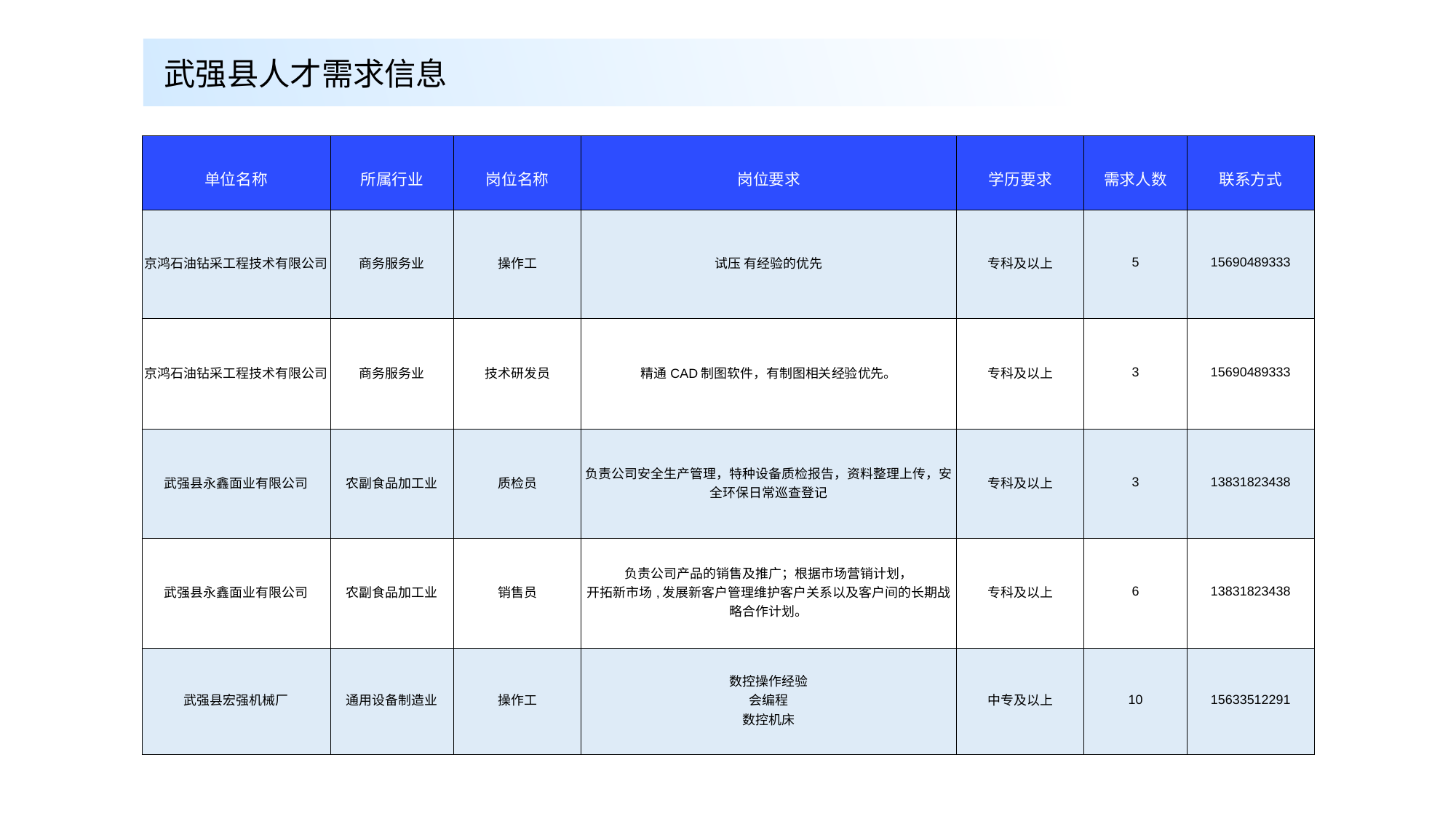

武强县人才需求信息
| 单位名称 | 所属行业 | 岗位名称 | 岗位要求 | 学历要求 | 需求人数 | 联系方式 |
| --- | --- | --- | --- | --- | --- | --- |
| 京鸿石油钻采工程技术有限公司 | 商务服务业 | 操作工 | 试压 有经验的优先 | 专科及以上 | 5 | 15690489333 |
| 京鸿石油钻采工程技术有限公司 | 商务服务业 | 技术研发员 | 精通CAD制图软件，有制图相关经验优先。 | 专科及以上 | 3 | 15690489333 |
| 武强县永鑫面业有限公司 | 农副食品加工业 | 质检员 | 负责公司安全生产管理，特种设备质检报告，资料整理上传，安全环保日常巡查登记 | 专科及以上 | 3 | 13831823438 |
| 武强县永鑫面业有限公司 | 农副食品加工业 | 销售员 | 负责公司产品的销售及推广；根据市场营销计划， 开拓新市场,发展新客户管理维护客户关系以及客户间的长期战略合作计划。 | 专科及以上 | 6 | 13831823438 |
| 武强县宏强机械厂 | 通用设备制造业 | 操作工 | 数控操作经验 会编程 数控机床 | 中专及以上 | 10 | 15633512291 |
33